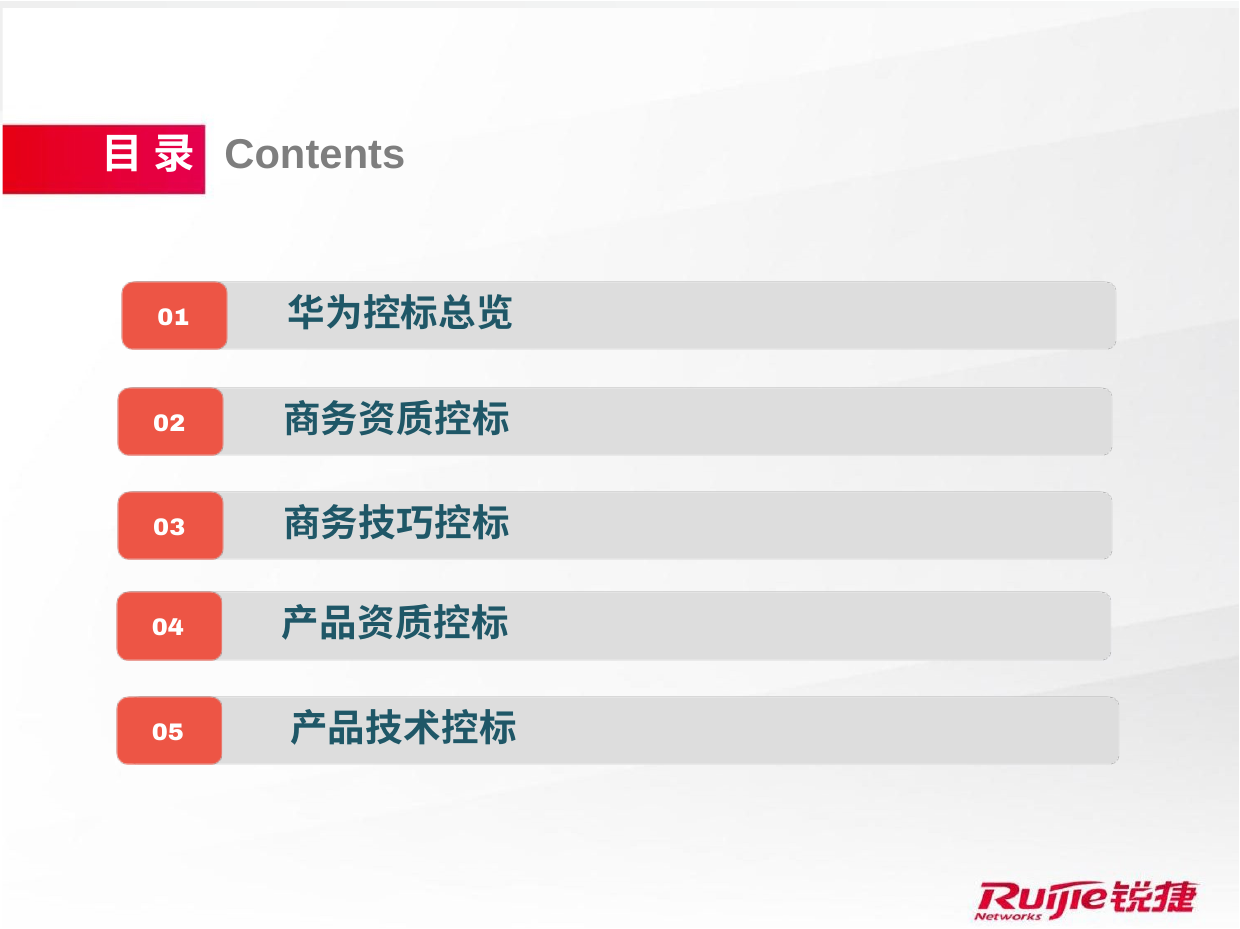

# 目 录	Contents

华为控标总览
01

商务资质控标
02

商务技巧控标
03

产品资质控标
04

产品技术控标
05
| www.ruijie.com.cn